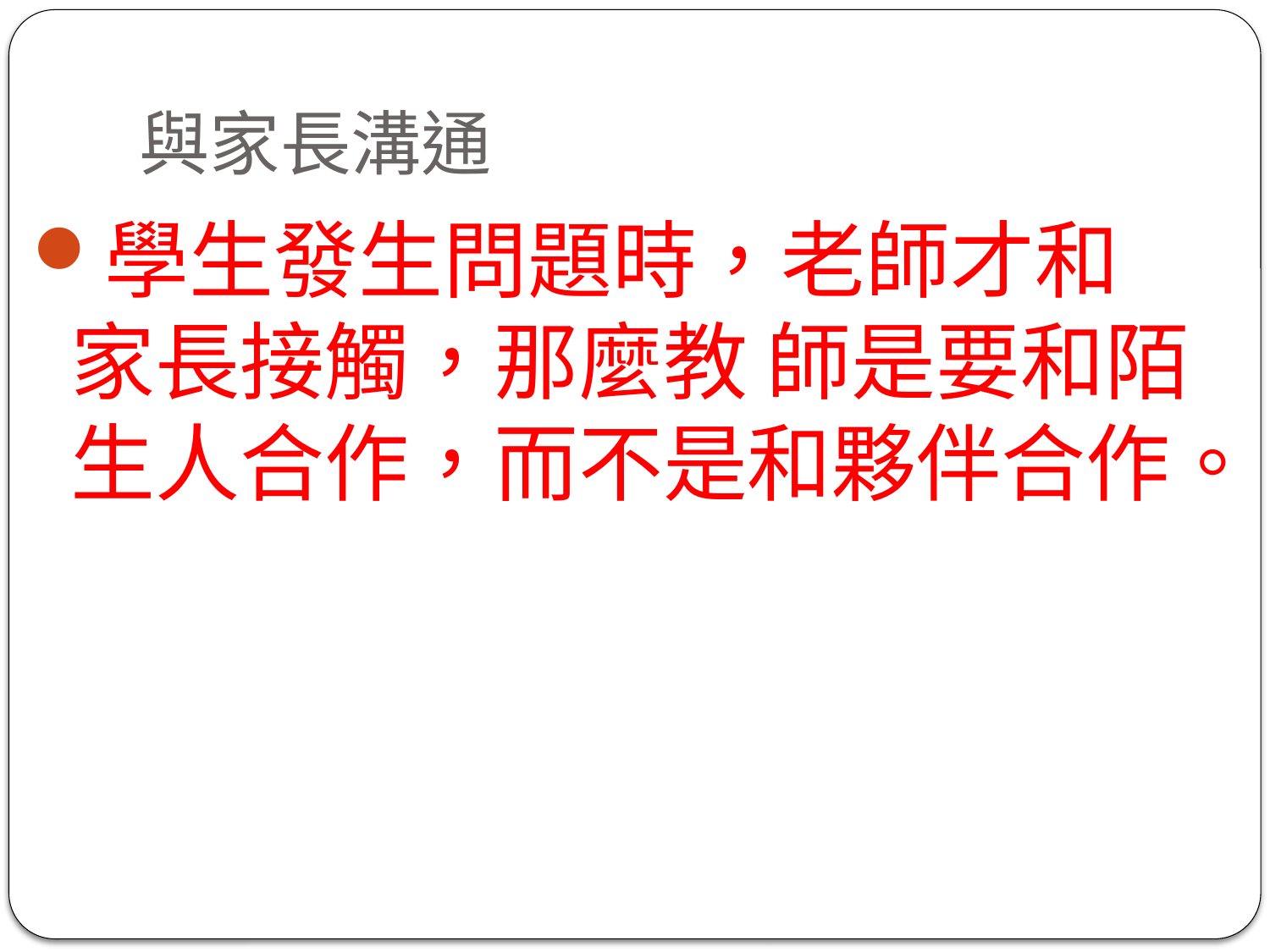

# 與家長溝通
學生發生問題時，老師才和家長接觸，那麼教 師是要和陌生人合作，而不是和夥伴合作。